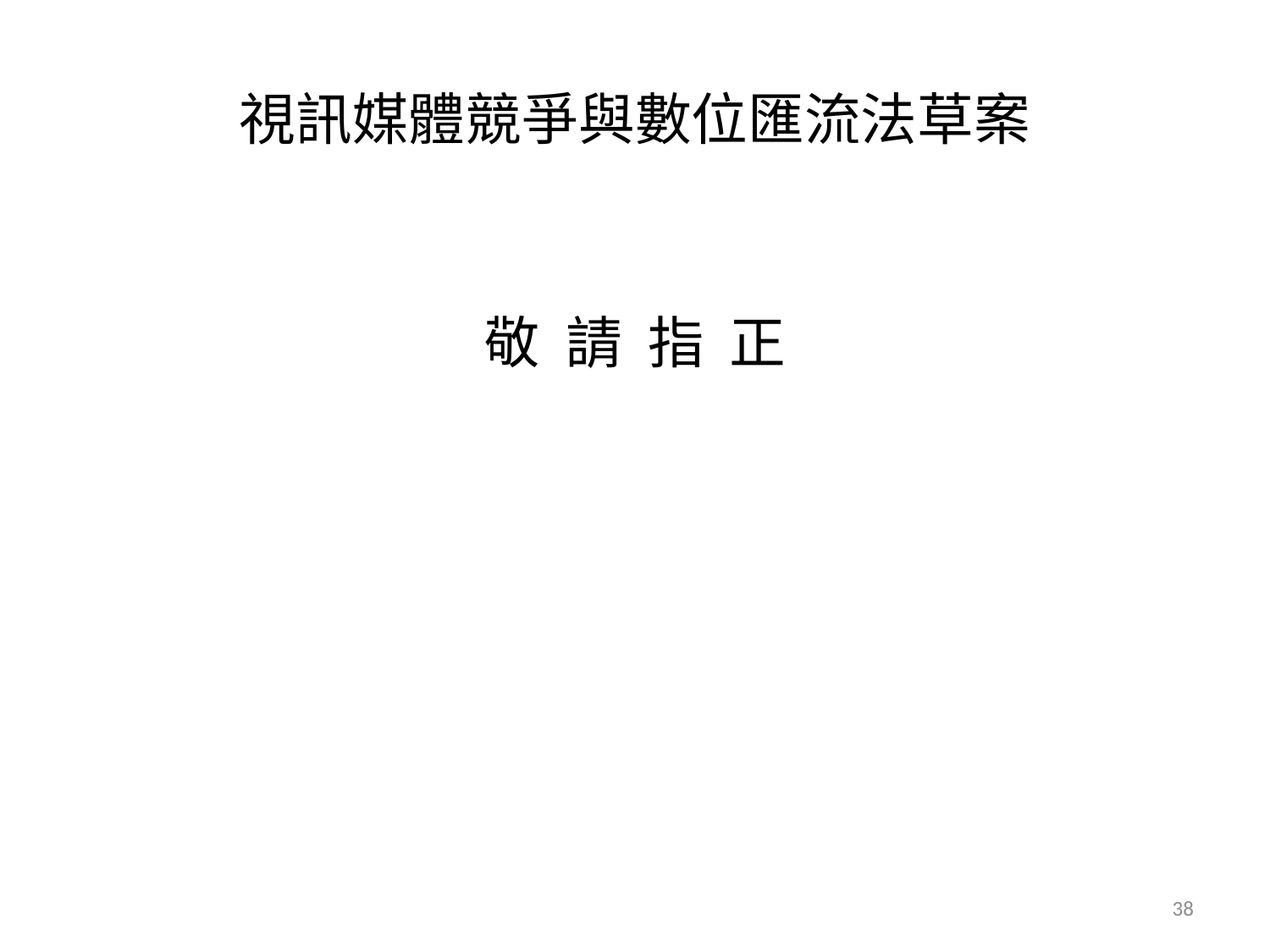

# 視訊媒體競爭與數位匯流法草案

敬  請  指  正

38